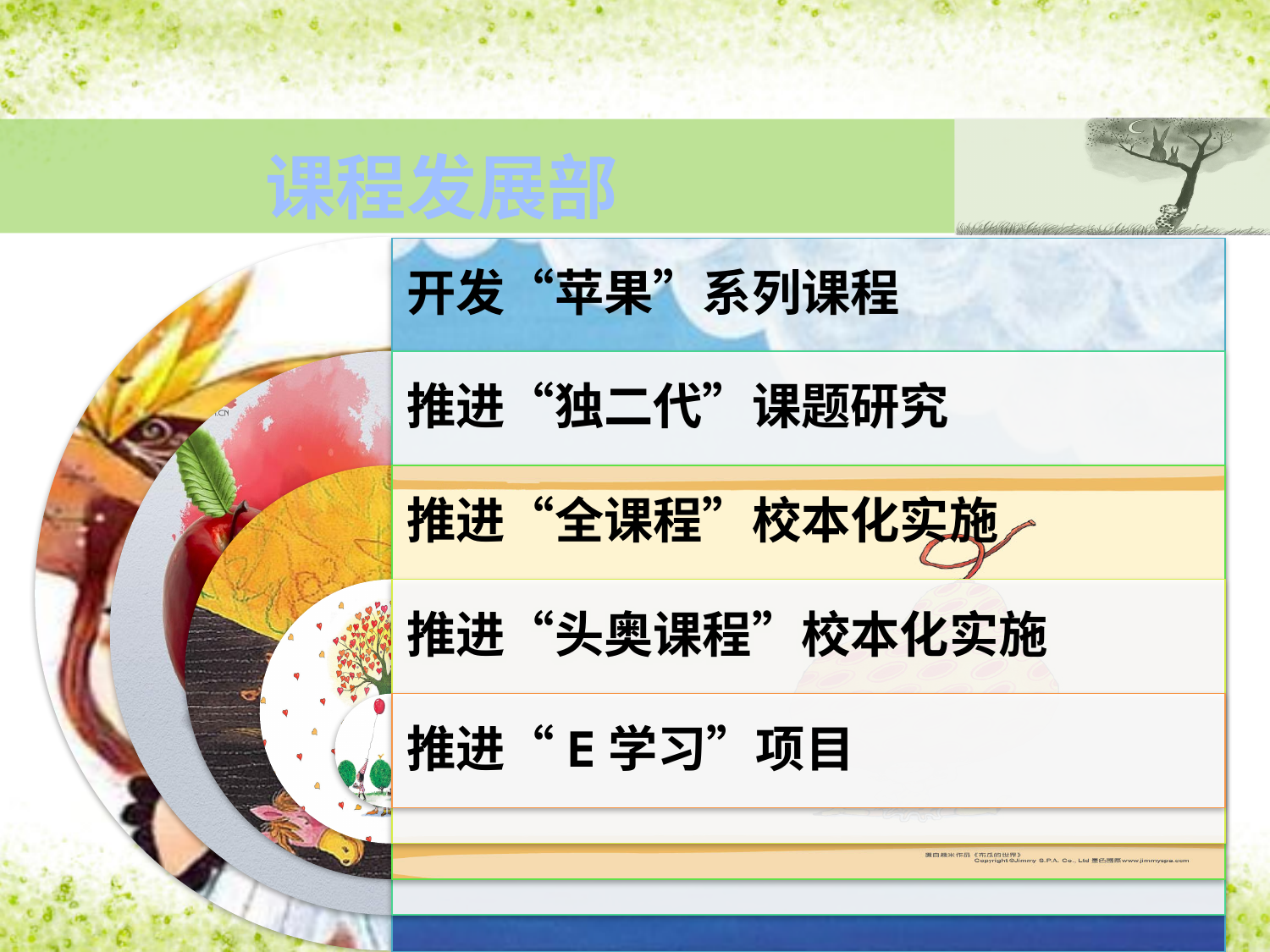

课程发展部
开发“苹果”系列课程
推进“独二代”课题研究
推进“全课程”校本化实施
推进“头奥课程”校本化实施
推进“E学习”项目